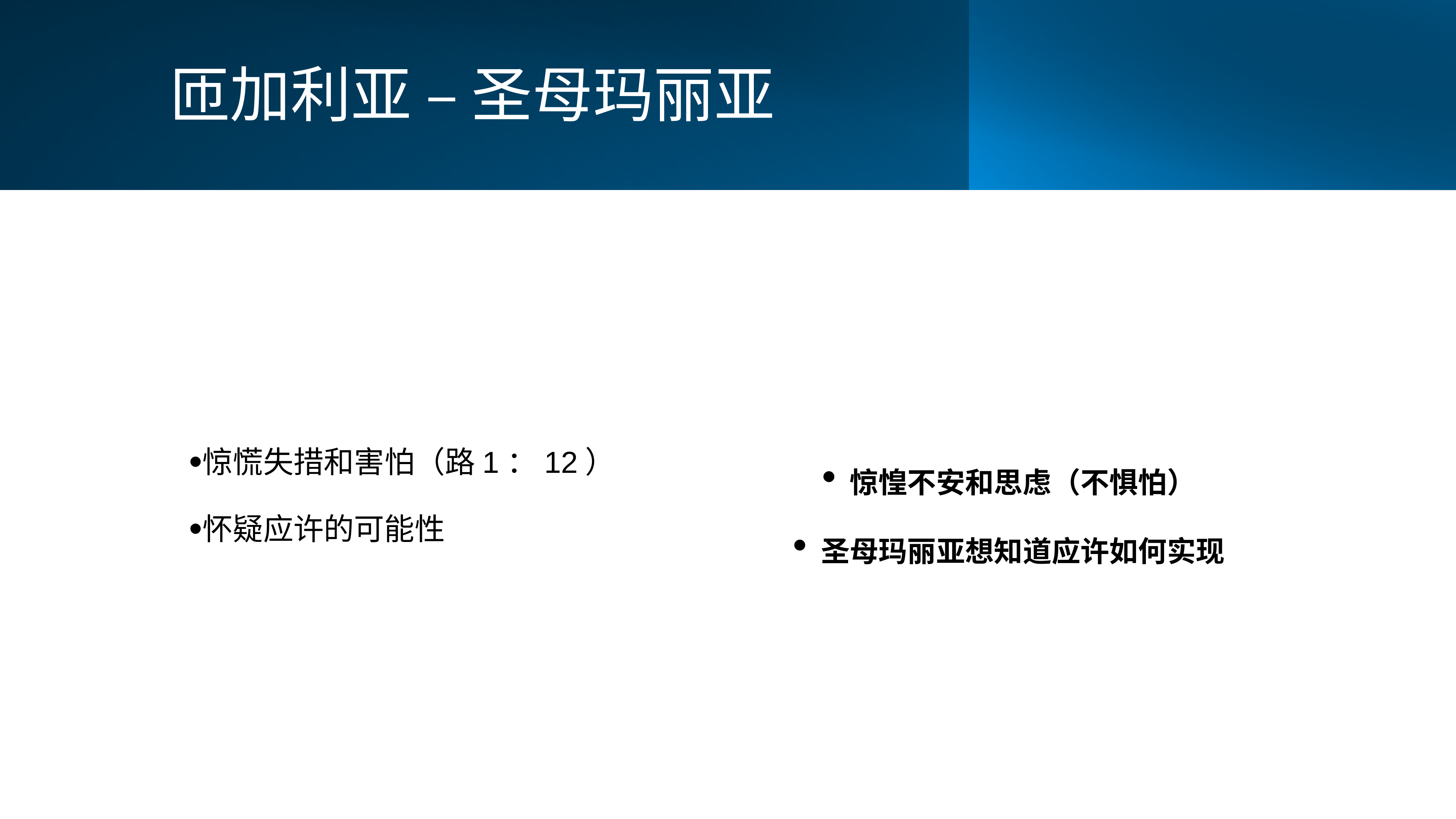

# 匝加利亚 – 圣母玛丽亚

惊惶不安和思虑（不惧怕）
圣母玛丽亚想知道应许如何实现
惊慌失措和害怕（路1：12）
怀疑应许的可能性